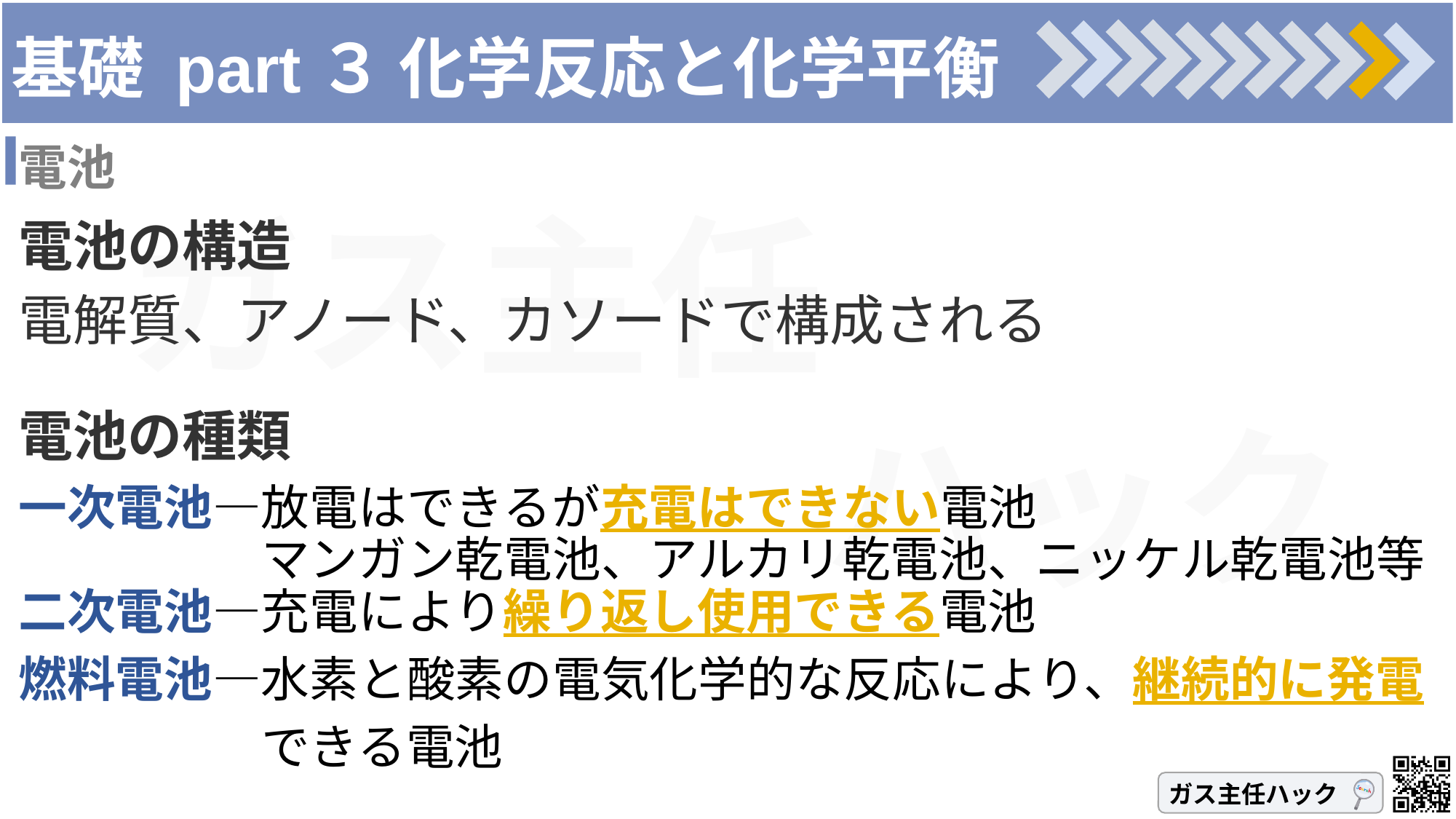

# 基礎 part３ 化学反応と化学平衡

電池

電池の構造
電解質、アノード、カソードで構成される

電池の種類
一次電池―放電はできるが充電はできない電池
　　　　　マンガン乾電池、アルカリ乾電池、ニッケル乾電池等二次電池―充電により繰り返し使用できる電池
燃料電池―水素と酸素の電気化学的な反応により、継続的に発電
　　　　　できる電池